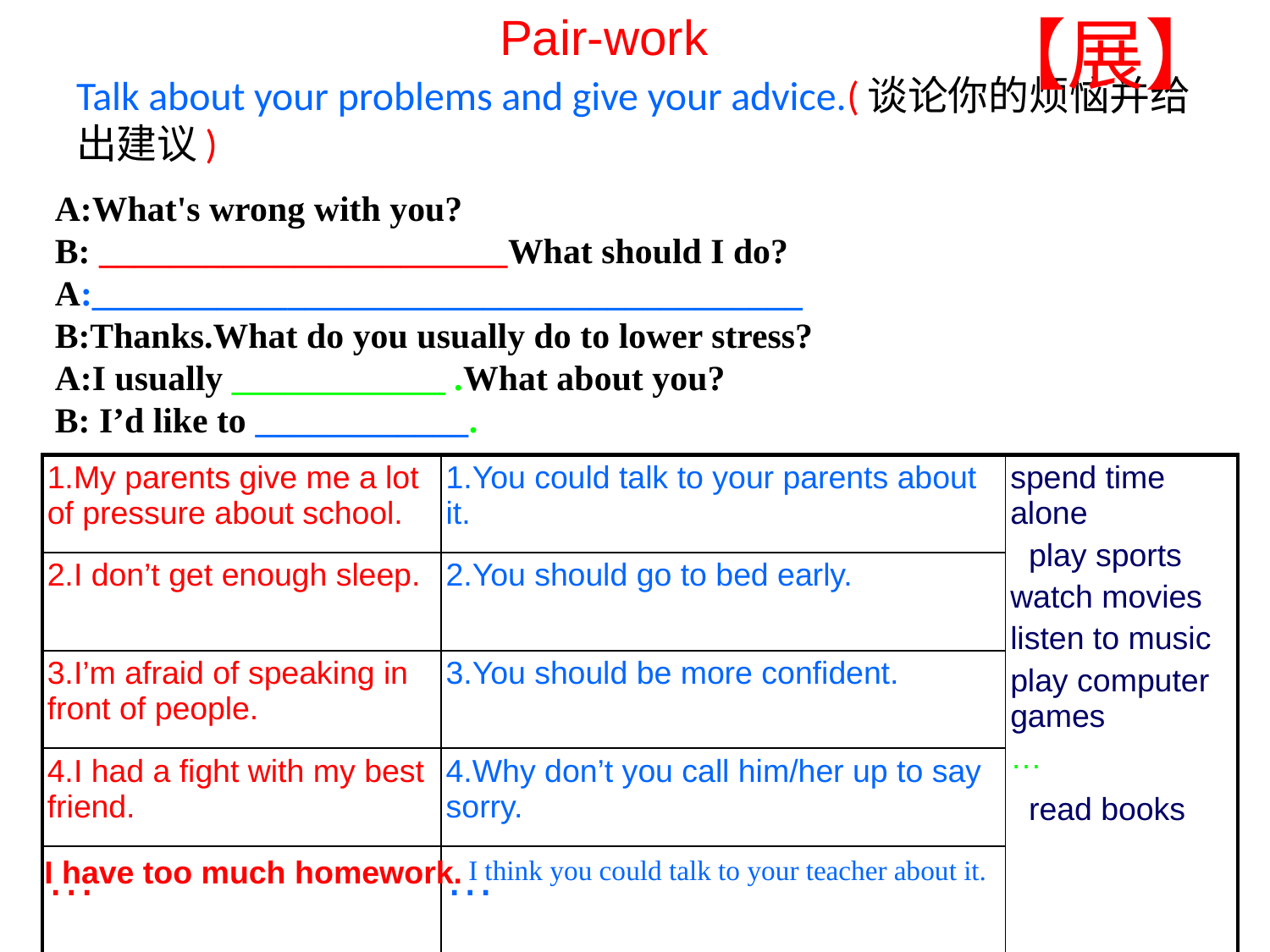

Pair-work
【展】

# Talk about your problems and give your advice.(谈论你的烦恼并给出建议)

A:What's wrong with you?
B: _______________________What should I do?
A:________________________________________
B:Thanks.What do you usually do to lower stress?
A:I usually ____________ .What about you?
B: I’d like to ____________.

| 1.My parents give me a lot of pressure about school. | 1.You could talk to your parents about it. | spend time alone watch movies listen to music play computer games … |
| --- | --- | --- |
| 2.I don’t get enough sleep. | 2.You should go to bed early. |  |
| 3.I’m afraid of speaking in front of people. | 3.You should be more confident. |  |
| 4.I had a fight with my best friend. | 4.Why don’t you call him/her up to say sorry. |  |
| … | … |  |
play sports
read books
I have too much homework.
I think you could talk to your teacher about it.